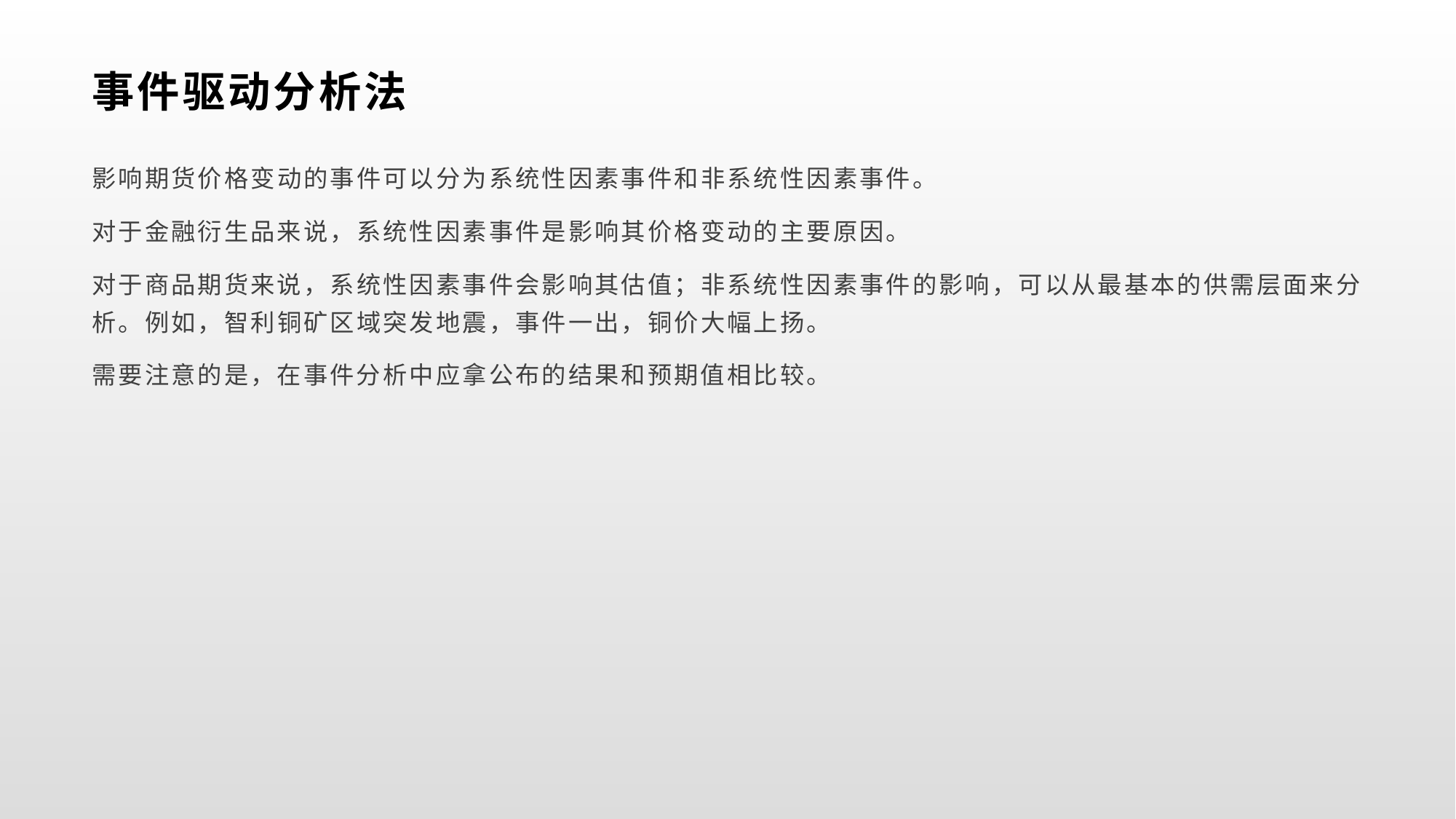

# 事件驱动分析法
影响期货价格变动的事件可以分为系统性因素事件和非系统性因素事件。
对于金融衍生品来说，系统性因素事件是影响其价格变动的主要原因。
对于商品期货来说，系统性因素事件会影响其估值；非系统性因素事件的影响，可以从最基本的供需层面来分析。例如，智利铜矿区域突发地震，事件一出，铜价大幅上扬。
需要注意的是，在事件分析中应拿公布的结果和预期值相比较。